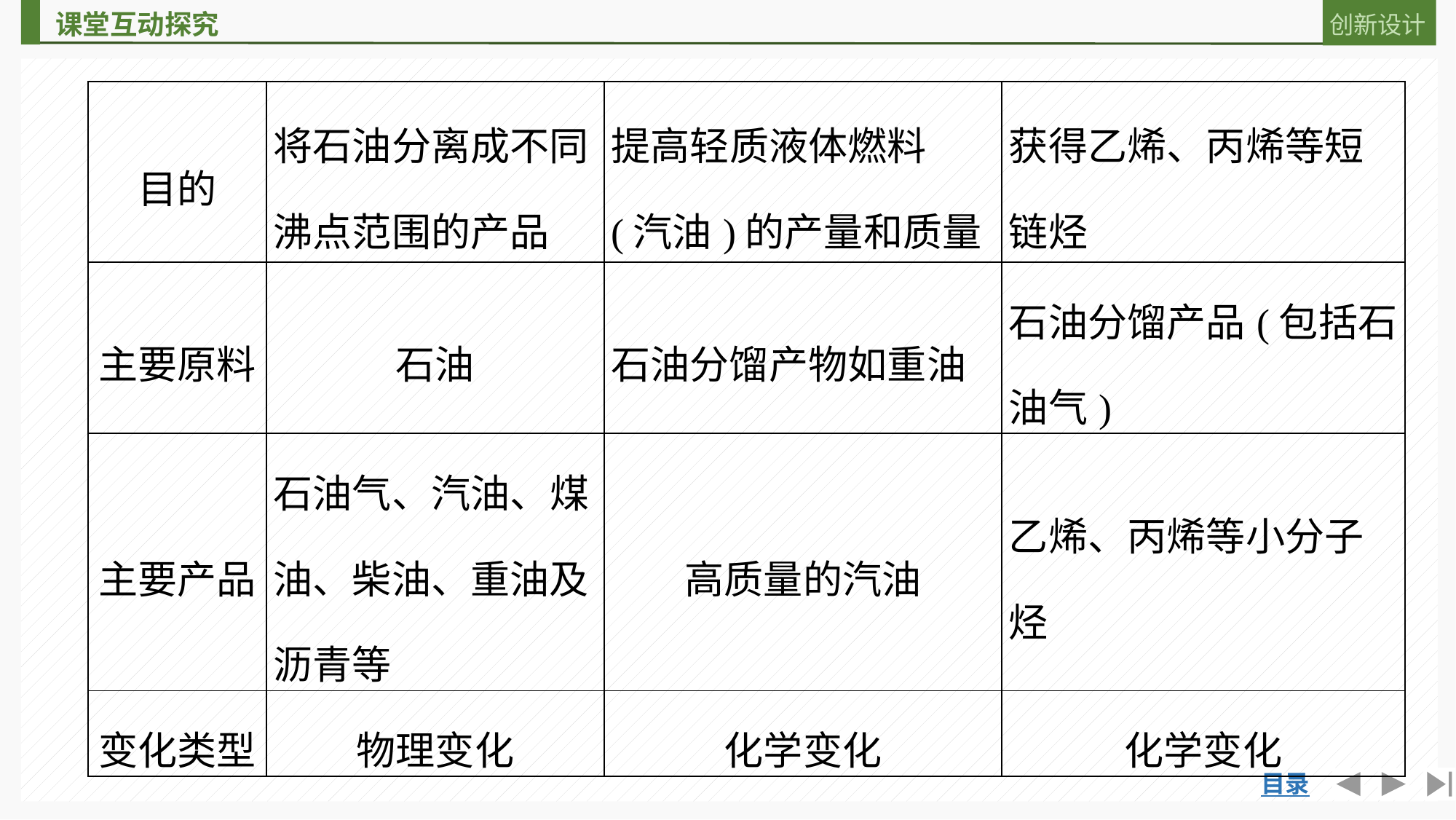

| 目的 | 将石油分离成不同沸点范围的产品 | 提高轻质液体燃料(汽油)的产量和质量 | 获得乙烯、丙烯等短链烃 |
| --- | --- | --- | --- |
| 主要原料 | 石油 | 石油分馏产物如重油 | 石油分馏产品(包括石油气) |
| 主要产品 | 石油气、汽油、煤油、柴油、重油及沥青等 | 高质量的汽油 | 乙烯、丙烯等小分子烃 |
| 变化类型 | 物理变化 | 化学变化 | 化学变化 |